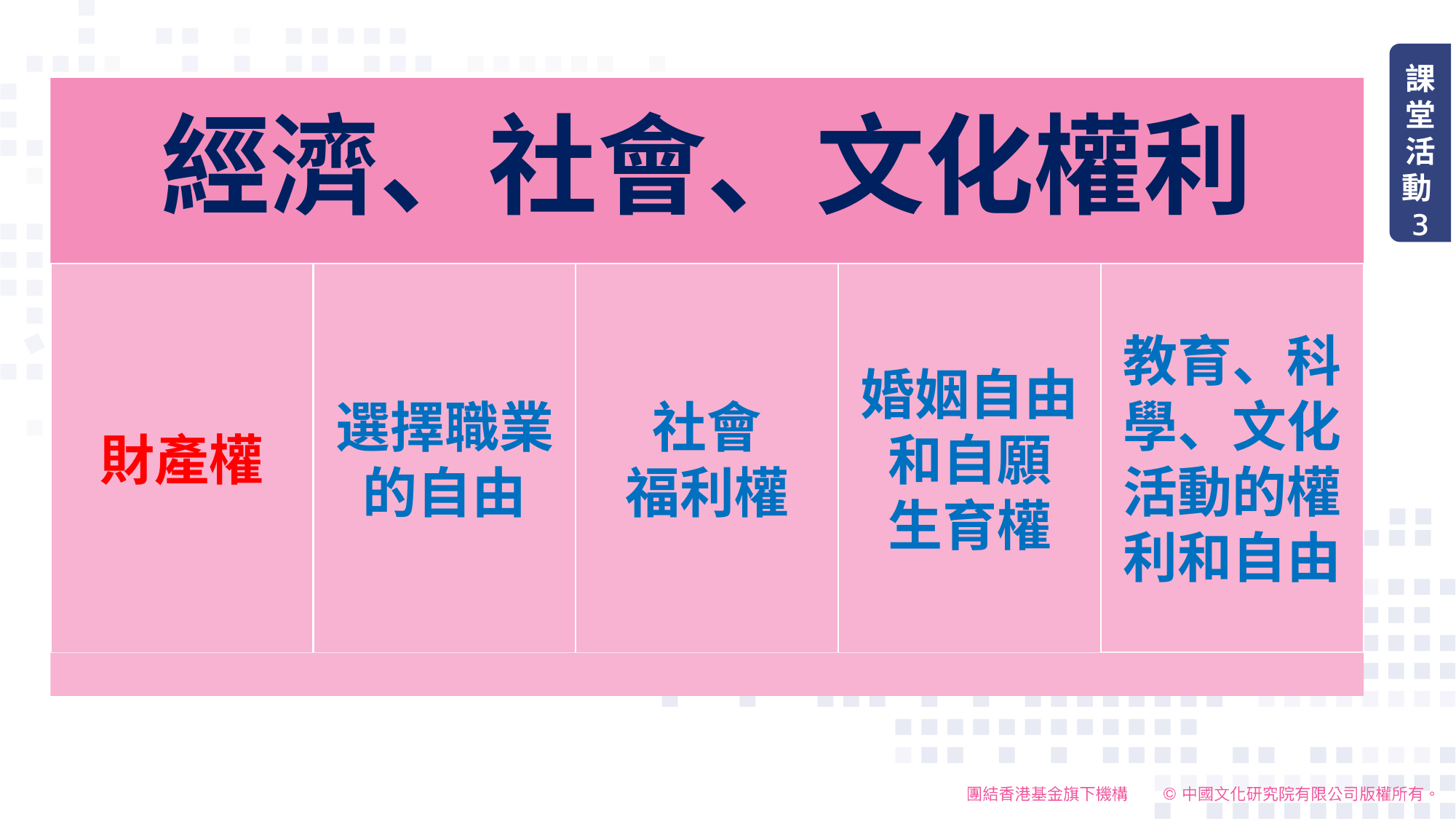

課堂活動3

經濟、社會、文化權利
財產權
選擇職業的自由
社會
福利權
婚姻自由和自願
生育權
教育、科學、文化活動的權利和自由